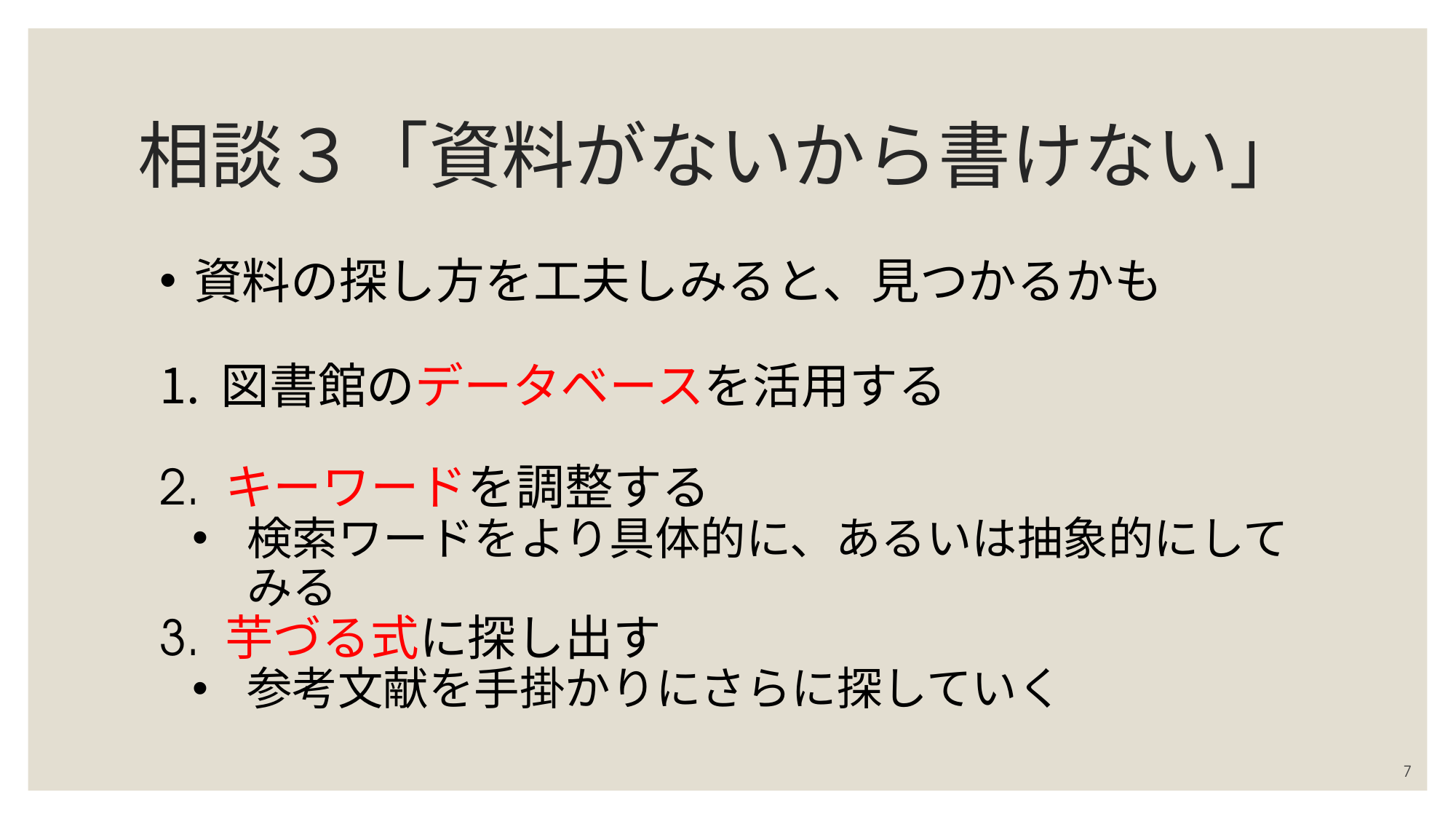

# 相談３「資料がないから書けない」
資料の探し方を工夫しみると、見つかるかも

図書館のデータベースを活用する

2. キーワードを調整する
検索ワードをより具体的に、あるいは抽象的にしてみる
3. 芋づる式に探し出す
参考文献を手掛かりにさらに探していく
7